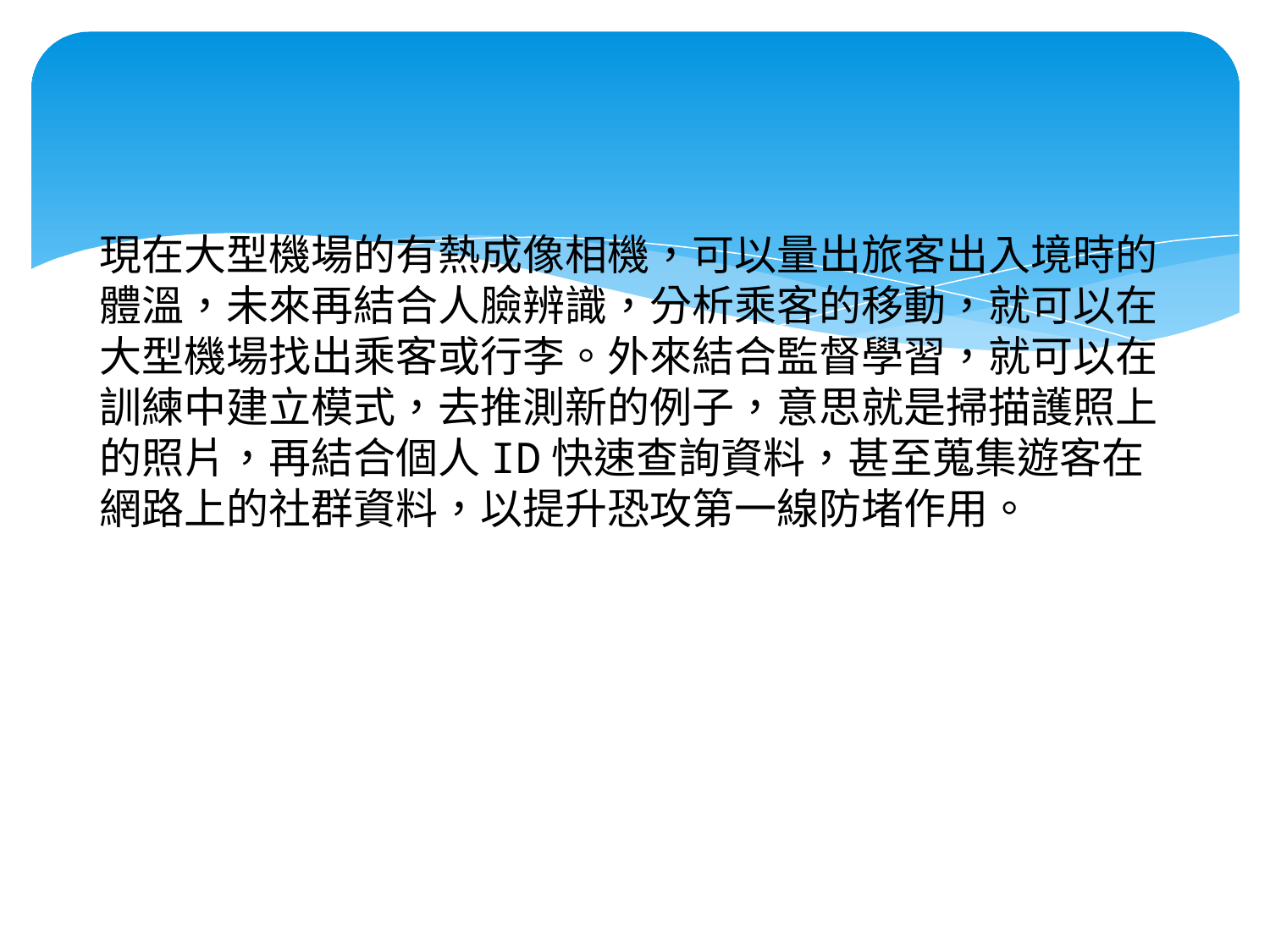

#
現在大型機場的有熱成像相機，可以量出旅客出入境時的體溫，未來再結合人臉辨識，分析乘客的移動，就可以在大型機場找出乘客或行李。外來結合監督學習，就可以在訓練中建立模式，去推測新的例子，意思就是掃描護照上的照片，再結合個人ID快速查詢資料，甚至蒐集遊客在網路上的社群資料，以提升恐攻第一線防堵作用。